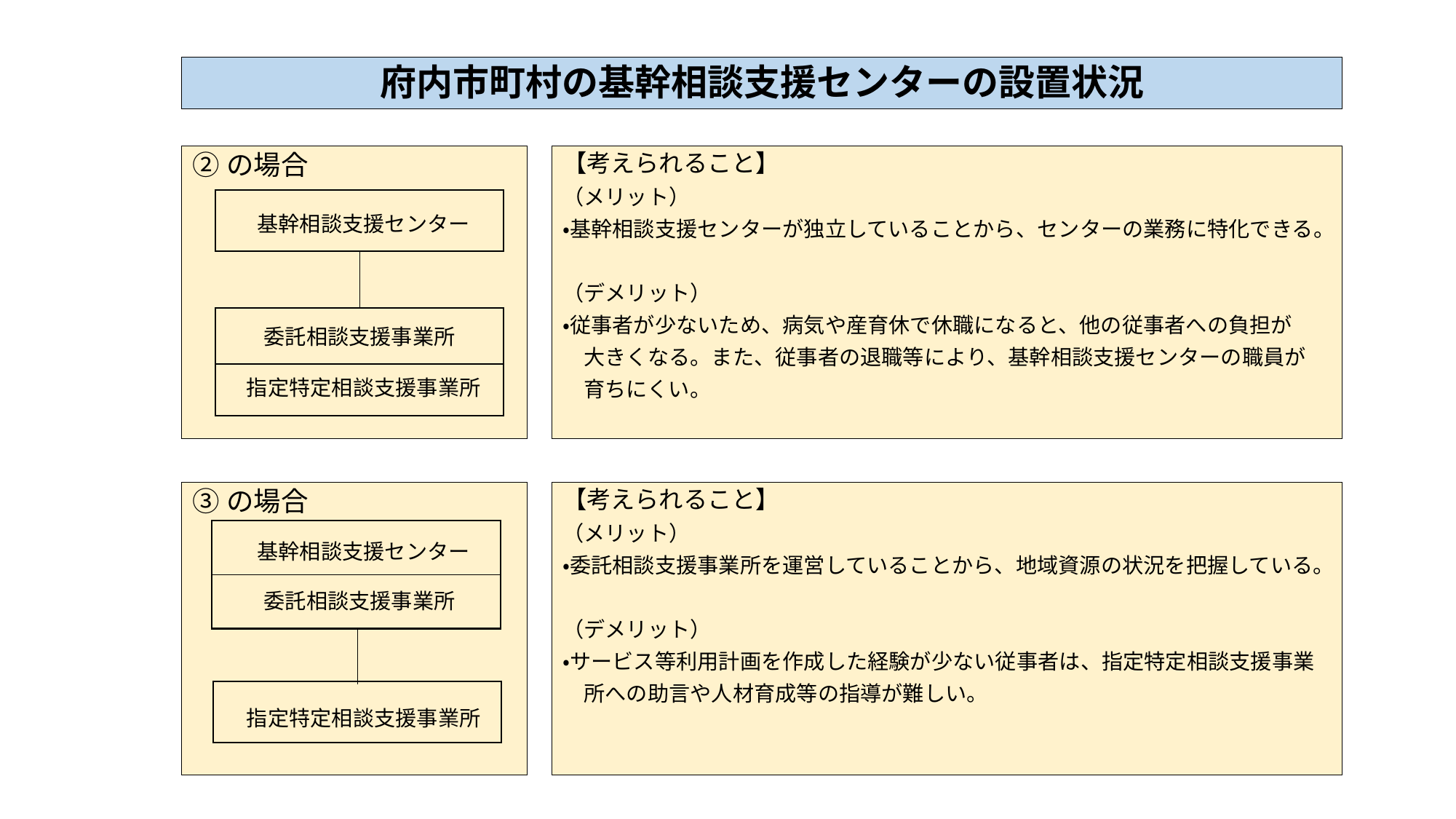

# 府内市町村の基幹相談支援センターの設置状況
②の場合

【考えられること】
（メリット）
・基幹相談支援センターが独立していることから、センターの業務に特化できる。

（デメリット）
・従事者が少ないため、病気や産育休で休職になると、他の従事者への負担が
　大きくなる。また、従事者の退職等により、基幹相談支援センターの職員が
　育ちにくい。

基幹相談支援センター

委託相談支援事業所
指定特定相談支援事業所
③の場合

【考えられること】
（メリット）
・委託相談支援事業所を運営していることから、地域資源の状況を把握している。

（デメリット）
・サービス等利用計画を作成した経験が少ない従事者は、指定特定相談支援事業
　所への助言や人材育成等の指導が難しい。

基幹相談支援センター
委託相談支援事業所

指定特定相談支援事業所